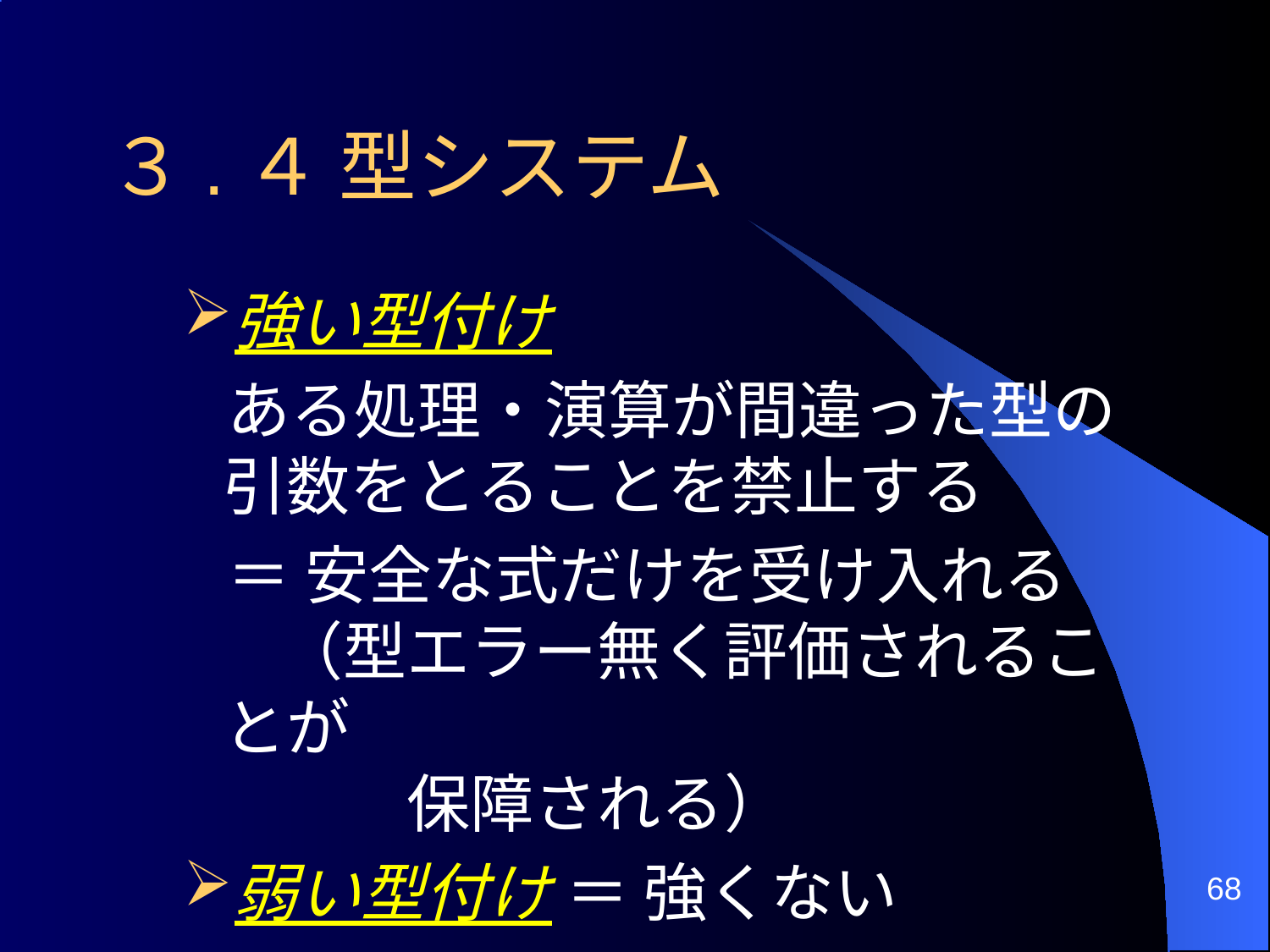

# ３.４ 型システム
強い型付け
  ある処理・演算が間違った型の引数をとることを禁止する
  ＝ 安全な式だけを受け入れる
    （型エラー無く評価されることが
	    保障される）
弱い型付け ＝ 強くない
68